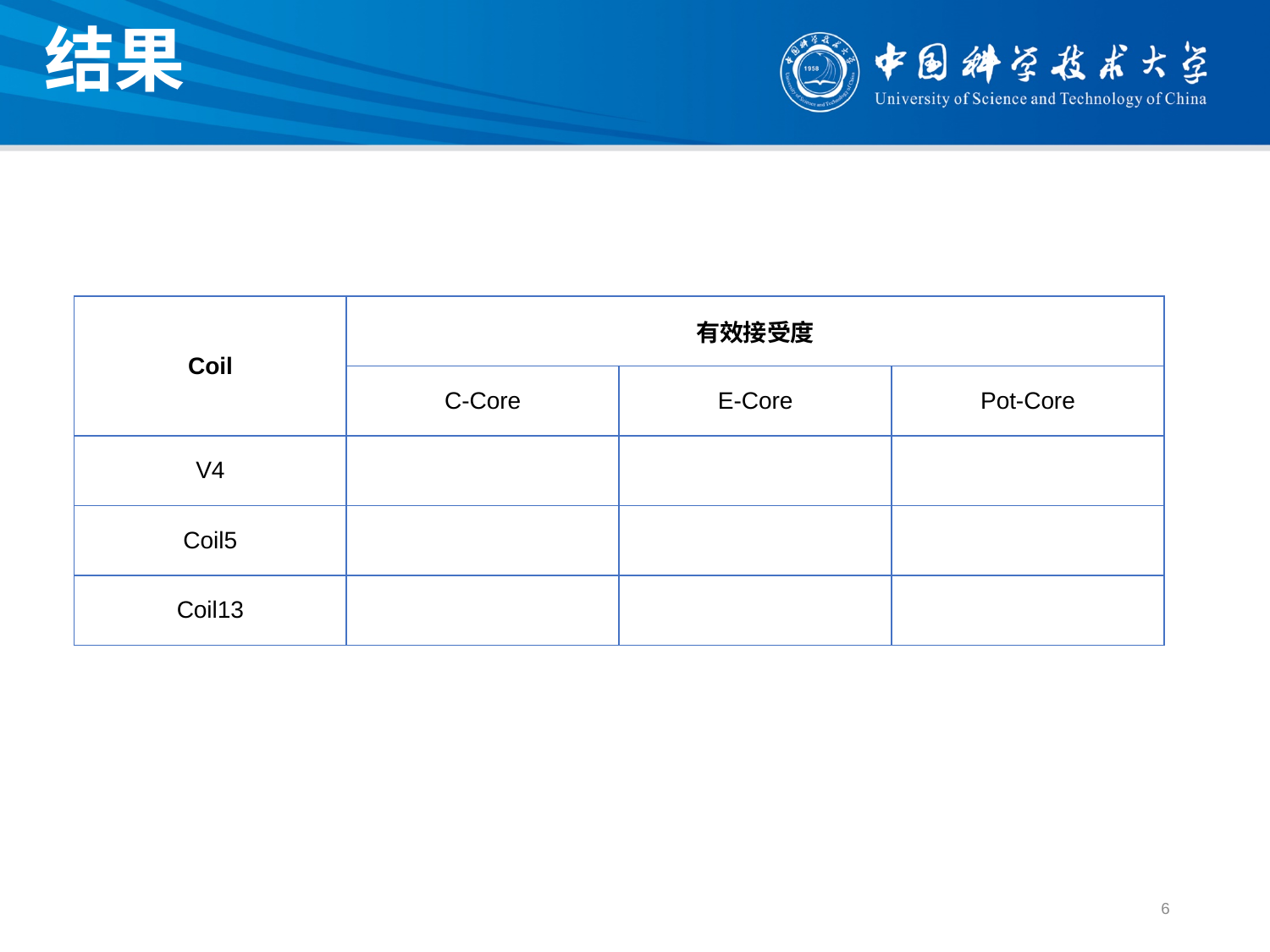

结果
| Coil | 有效接受度 |  |  |
| --- | --- | --- | --- |
| Coil | C-Core | E-Core | Pot-Core |
| V4 |  |  |  |
| Coil5 |  |  |  |
| Coil13 |  |  |  |
6